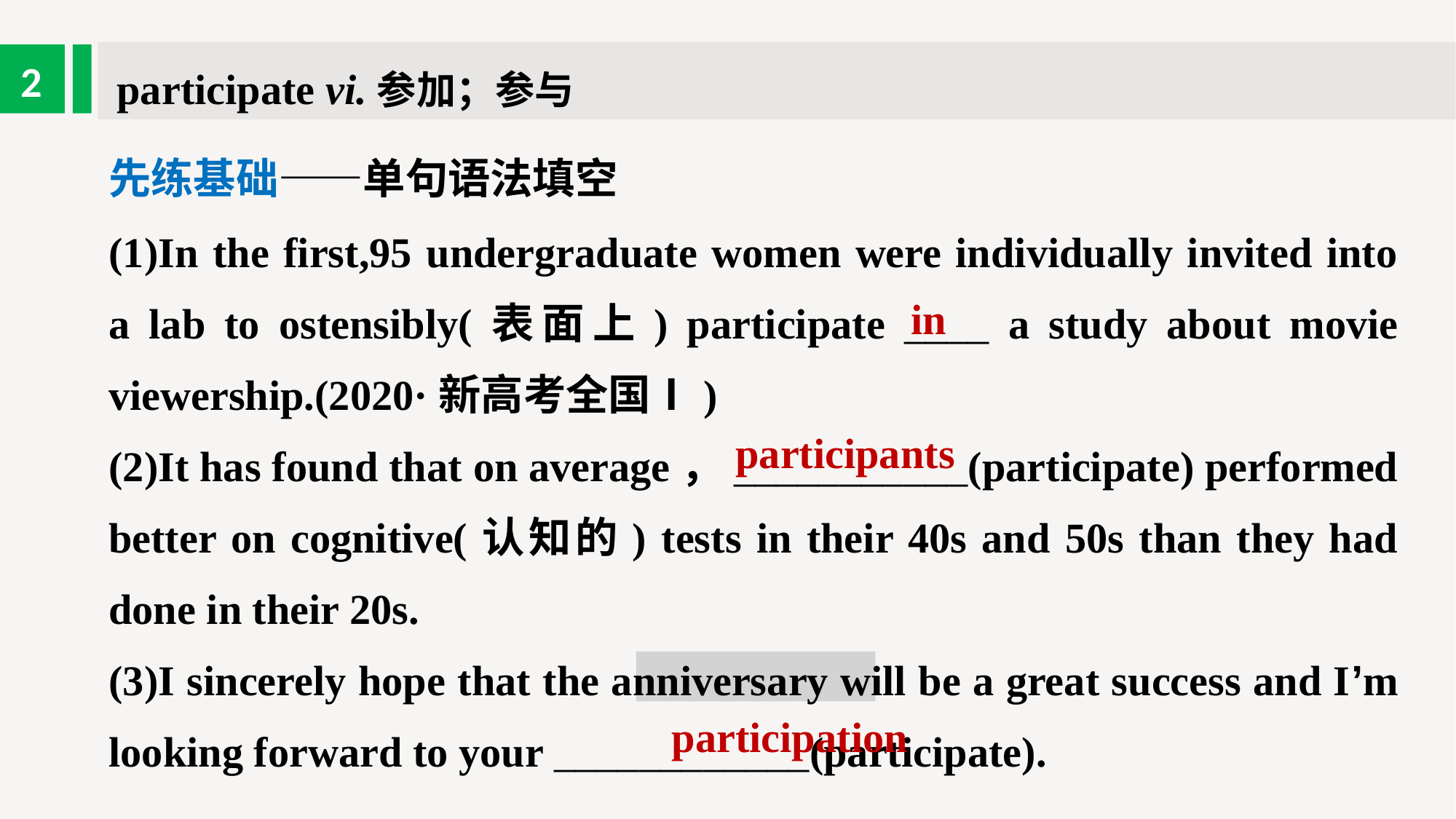

participate vi.参加；参与

2
先练基础——单句语法填空
(1)In the first,95 undergraduate women were individually invited into a lab to ostensibly(表面上) participate ____ a study about movie viewership.(2020·新高考全国Ⅰ)
(2)It has found that on average，___________(participate) performed better on cognitive(认知的) tests in their 40s and 50s than they had done in their 20s.
(3)I sincerely hope that the anniversary will be a great success and I’m looking forward to your ____________(participate).
in
participants

participation